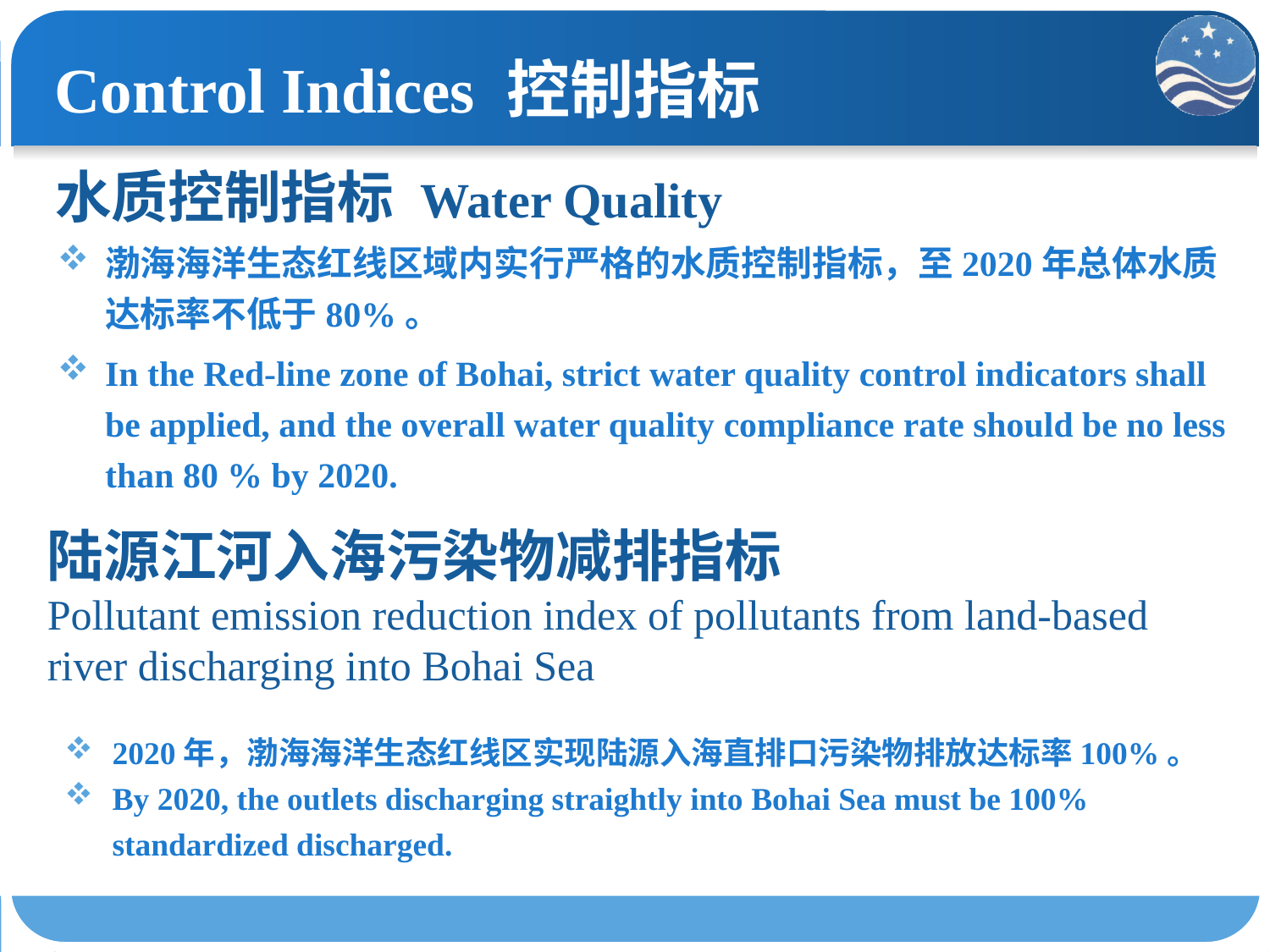

Control Indices 控制指标
# 水质控制指标 Water Quality
渤海海洋生态红线区域内实行严格的水质控制指标，至2020年总体水质达标率不低于80%。
In the Red-line zone of Bohai, strict water quality control indicators shall be applied, and the overall water quality compliance rate should be no less than 80 % by 2020.

陆源江河入海污染物减排指标
Pollutant emission reduction index of pollutants from land-based river discharging into Bohai Sea
2020年，渤海海洋生态红线区实现陆源入海直排口污染物排放达标率100%。
By 2020, the outlets discharging straightly into Bohai Sea must be 100% standardized discharged.